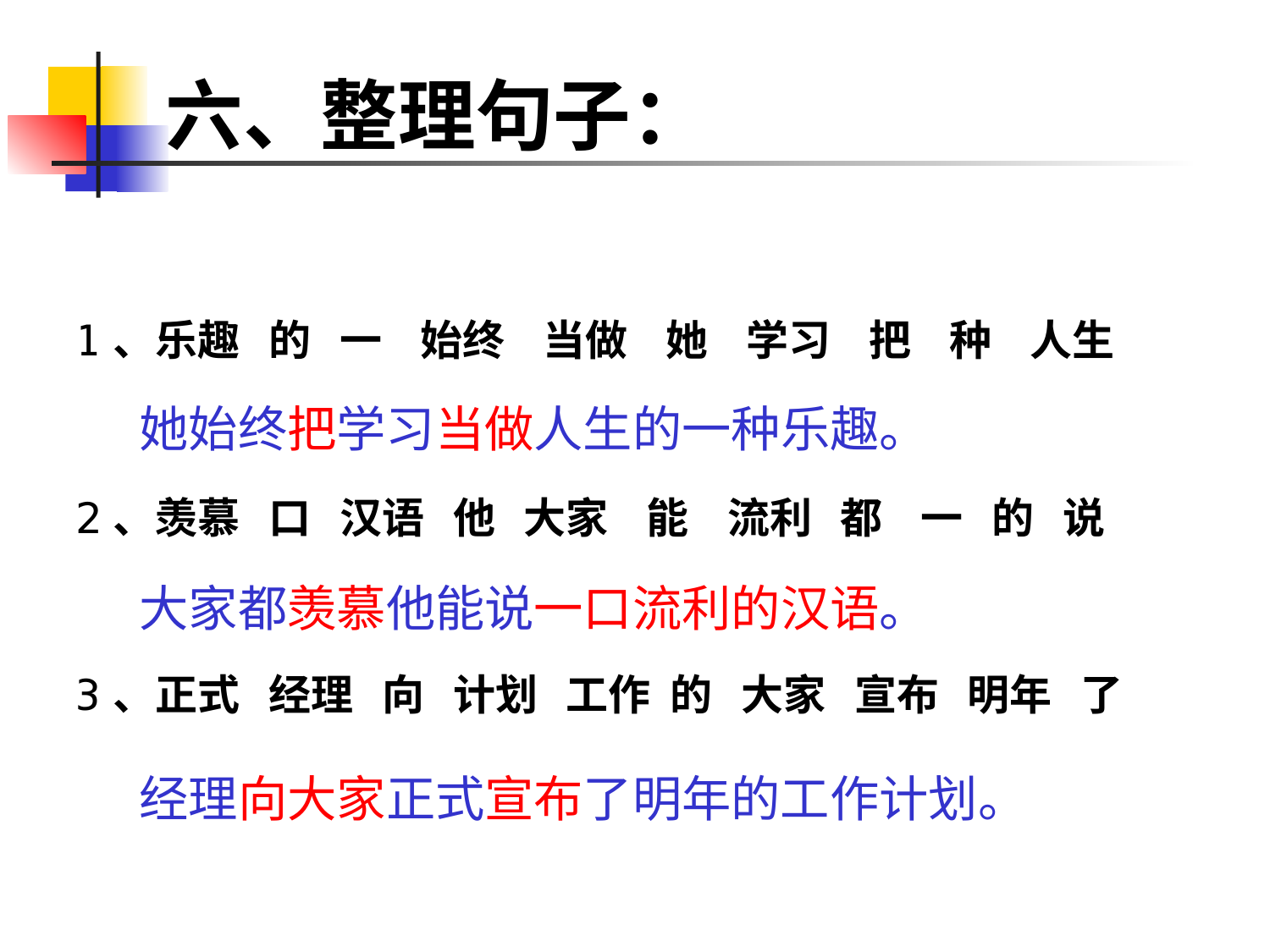

# 六、整理句子：
1、乐趣   的   一    始终    当做    她    学习    把    种    人生

2、羡慕   口   汉语   他   大家    能    流利   都    一   的   说

3、正式   经理   向   计划   工作  的   大家   宣布   明年   了
她始终把学习当做人生的一种乐趣。
大家都羡慕他能说一口流利的汉语。
经理向大家正式宣布了明年的工作计划。